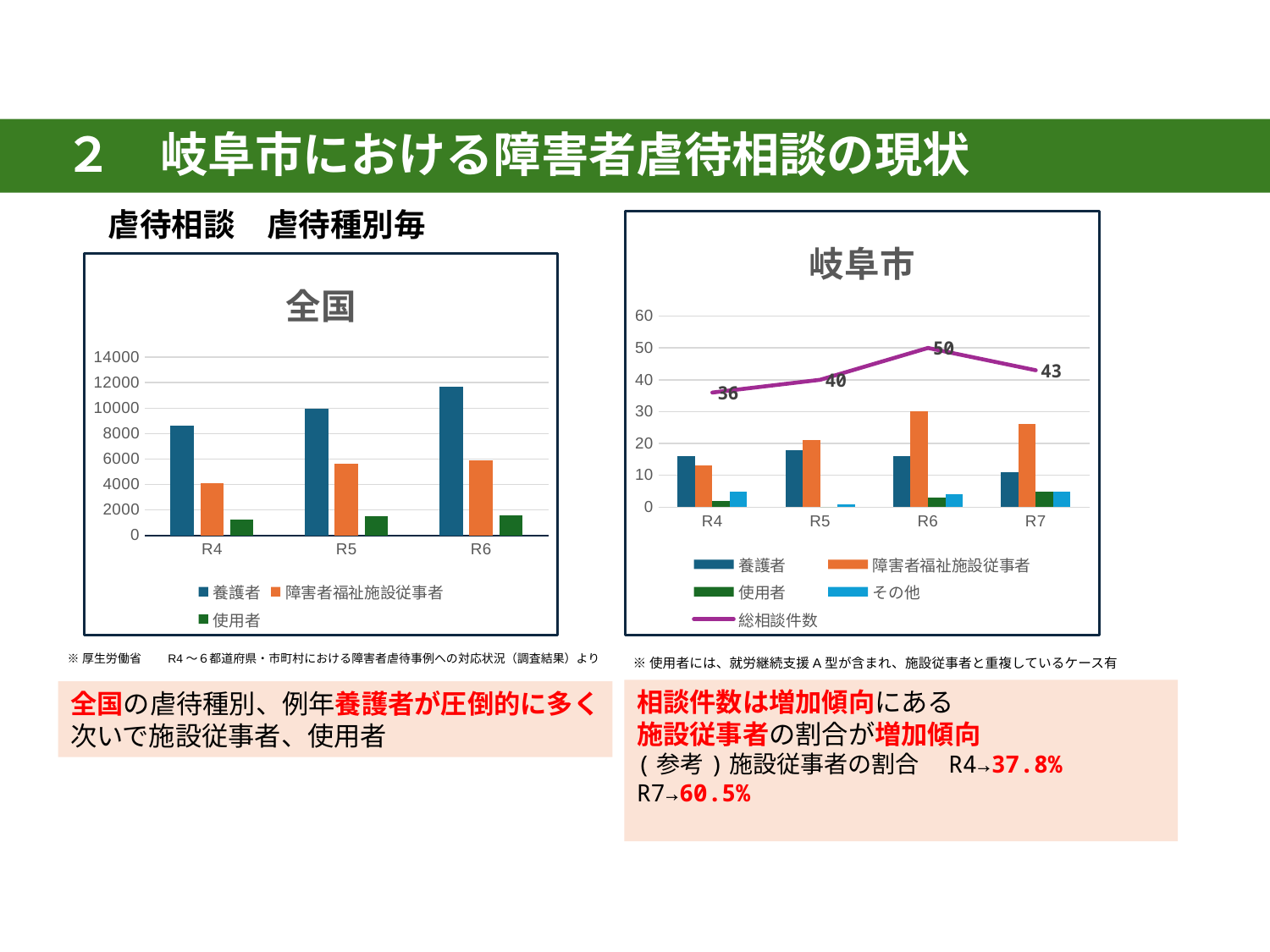

２　岐阜市における障害者虐待相談の現状
虐待相談　虐待種別毎

### Chart: 岐阜市

| Category | 養護者 | 障害者福祉施設従事者 | 使用者 | その他 | 総相談件数 |
|---|---|---|---|---|---|
| R4 | 16.0 | 13.0 | 2.0 | 5.0 | 36.0 |
| R5 | 18.0 | 21.0 | 0.0 | 1.0 | 40.0 |
| R6 | 16.0 | 30.0 | 3.0 | 4.0 | 50.0 |
| R7 | 11.0 | 26.0 | 5.0 | 5.0 | 43.0 |

### Chart: 全国

| Category | 養護者 | 障害者福祉施設従事者 | 使用者 |
|---|---|---|---|
| R4 | 8650.0 | 4104.0 | 1230.0 |
| R5 | 9972.0 | 5618.0 | 1512.0 |
| R6 | 11656.0 | 5870.0 | 1593.0 |
※厚生労働省　　R4～６都道府県・市町村における障害者虐待事例への対応状況（調査結果）より
※使用者には、就労継続支援A型が含まれ、施設従事者と重複しているケース有
相談件数は増加傾向にある
施設従事者の割合が増加傾向
(参考)施設従事者の割合　R4→37.8%　R7→60.5%

全国の虐待種別、例年養護者が圧倒的に多く
次いで施設従事者、使用者